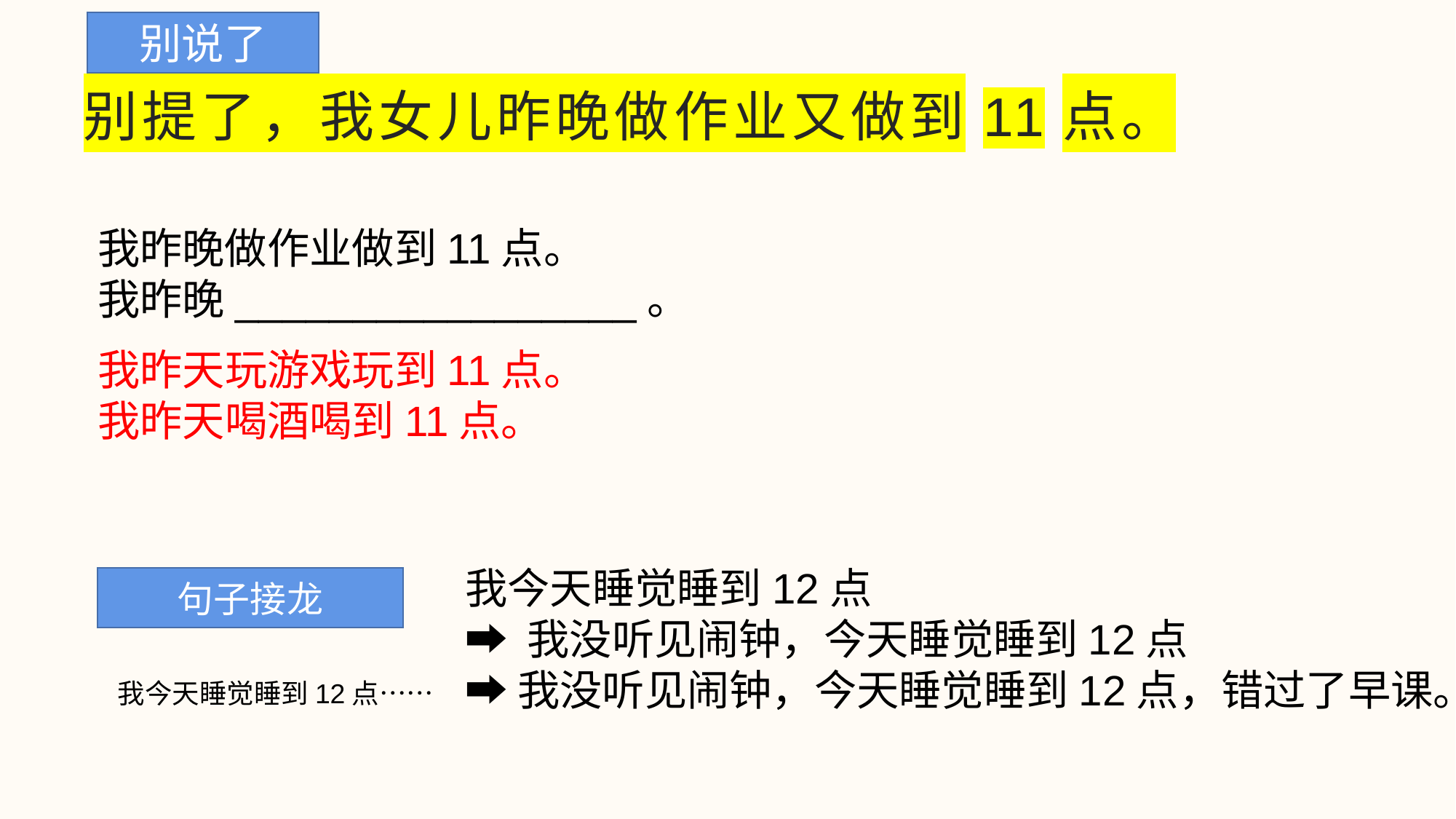

别说了
# 别提了，我女儿昨晚做作业又做到11点。
我昨晚做作业做到11点。
我昨晚_________________。
我昨天玩游戏玩到11点。
我昨天喝酒喝到11点。
我今天睡觉睡到12点
➡️ 我没听见闹钟，今天睡觉睡到12点
➡️我没听见闹钟，今天睡觉睡到12点，错过了早课。
句子接龙
我今天睡觉睡到12点……